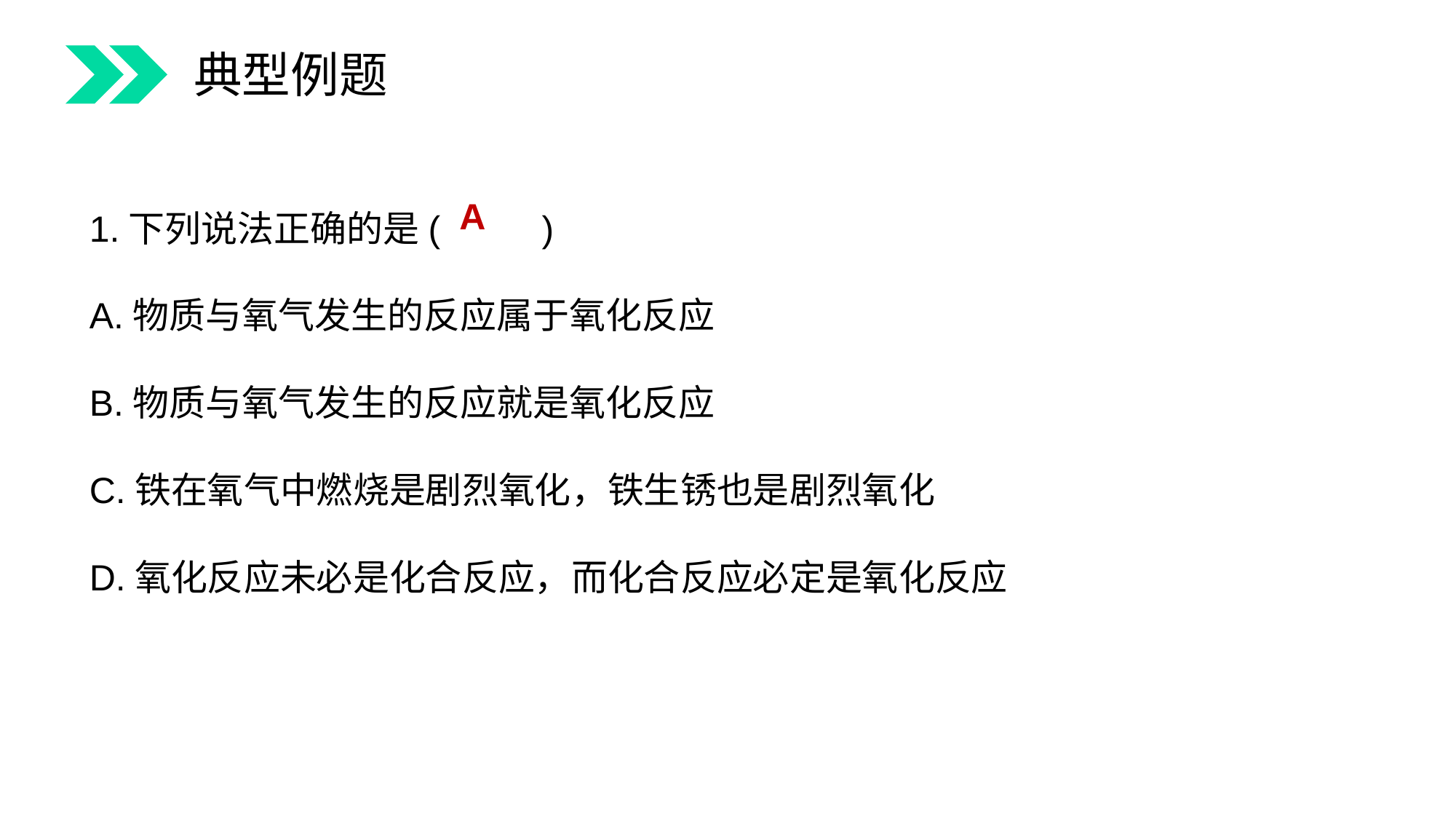

典型例题
1.下列说法正确的是(          )
A.物质与氧气发生的反应属于氧化反应
B.物质与氧气发生的反应就是氧化反应
C.铁在氧气中燃烧是剧烈氧化，铁生锈也是剧烈氧化
D.氧化反应未必是化合反应，而化合反应必定是氧化反应
A